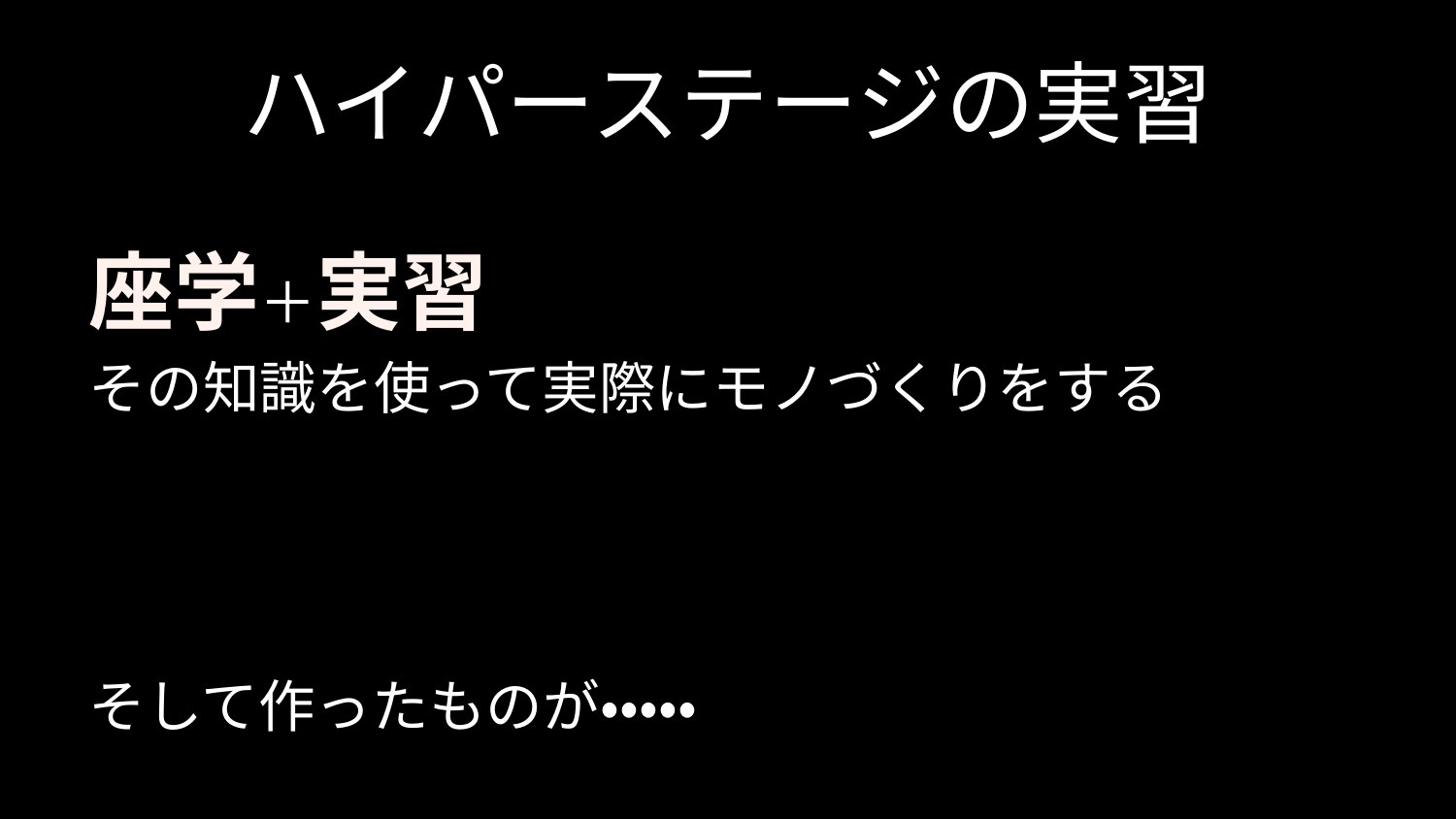

# ハイパーステージの実習

座学＋実習
その知識を使って実際にモノづくりをする

そして作ったものが・・・・・